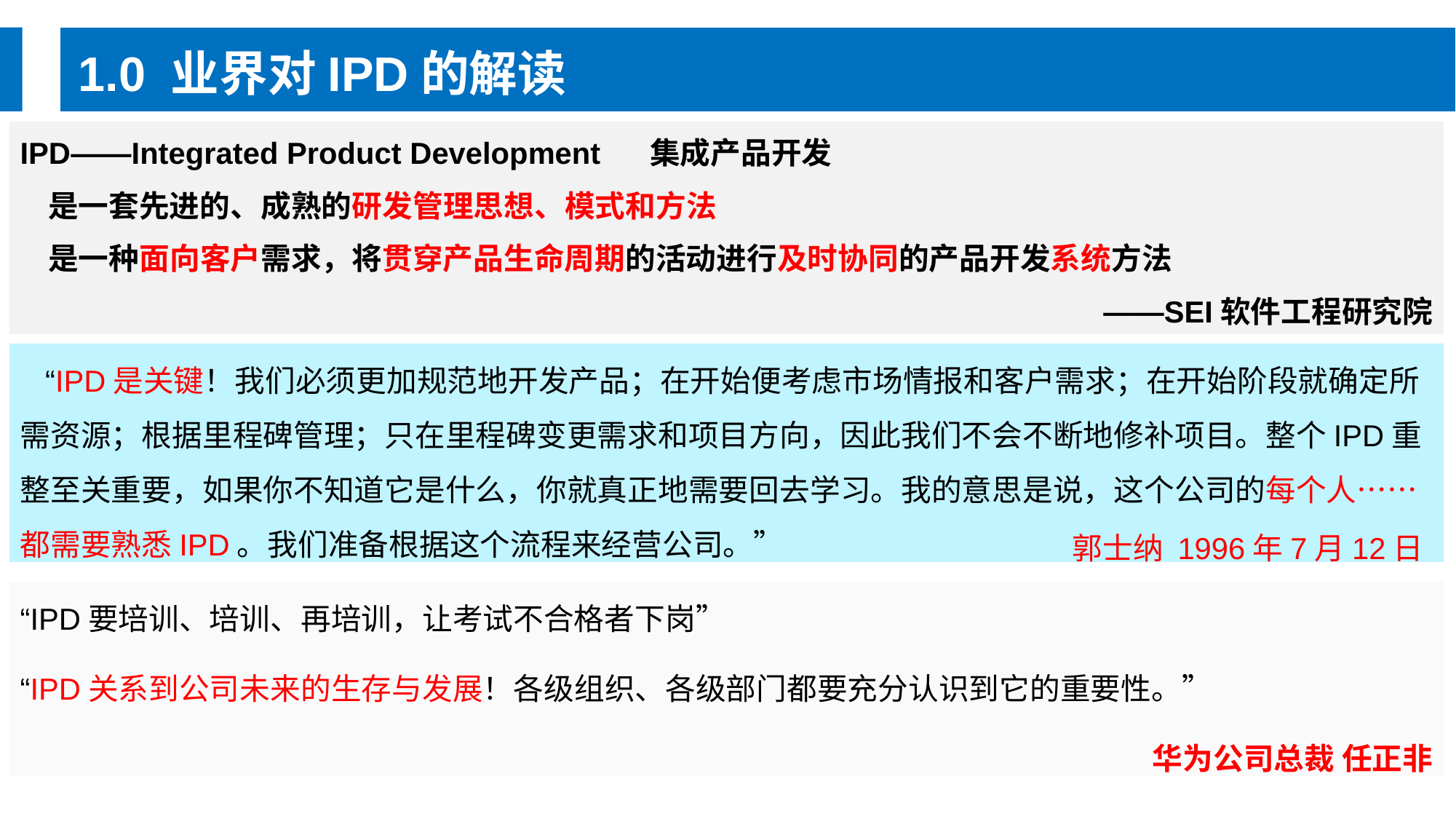

1.0 业界对IPD的解读
IPD——Integrated Product Development     集成产品开发
   是一套先进的、成熟的研发管理思想、模式和方法
   是一种面向客户需求，将贯穿产品生命周期的活动进行及时协同的产品开发系统方法
——SEI软件工程研究院
   “IPD是关键！我们必须更加规范地开发产品；在开始便考虑市场情报和客户需求；在开始阶段就确定所需资源；根据里程碑管理；只在里程碑变更需求和项目方向，因此我们不会不断地修补项目。整个IPD重整至关重要，如果你不知道它是什么，你就真正地需要回去学习。我的意思是说，这个公司的每个人……都需要熟悉IPD。我们准备根据这个流程来经营公司。”
郭士纳 1996年7月12日
“IPD要培训、培训、再培训，让考试不合格者下岗”
“IPD关系到公司未来的生存与发展！各级组织、各级部门都要充分认识到它的重要性。”
华为公司总裁 任正非
8